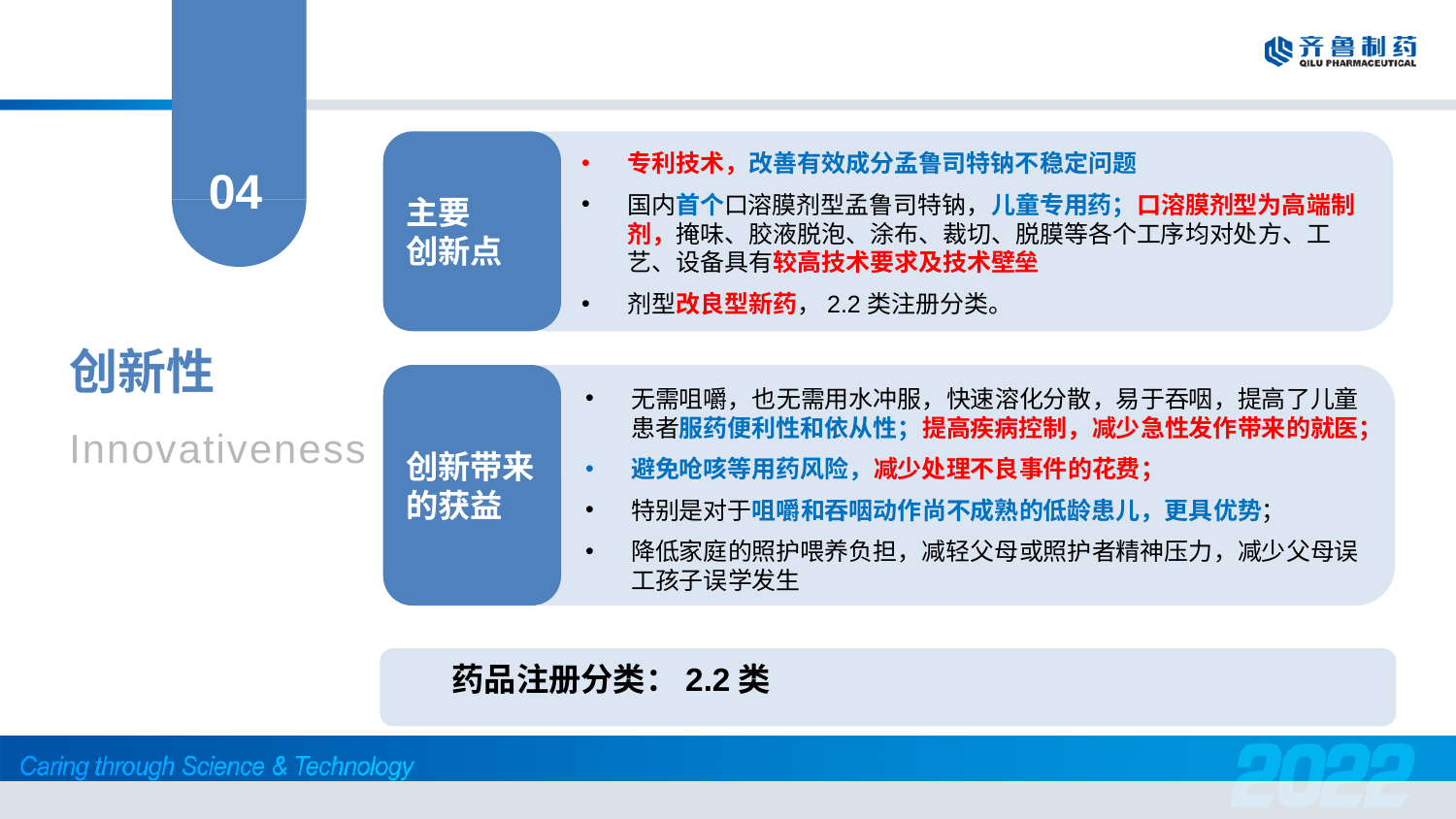

主要
创新点
专利技术，改善有效成分孟鲁司特钠不稳定问题
国内首个口溶膜剂型孟鲁司特钠，儿童专用药；口溶膜剂型为高端制剂，掩味、胶液脱泡、涂布、裁切、脱膜等各个工序均对处方、工艺、设备具有较高技术要求及技术壁垒
剂型改良型新药，2.2类注册分类。
04
创新性
Innovativeness
创新带来的获益
无需咀嚼，也无需用水冲服，快速溶化分散，易于吞咽，提高了儿童患者服药便利性和依从性；提高疾病控制，减少急性发作带来的就医；
避免呛咳等用药风险，减少处理不良事件的花费；
特别是对于咀嚼和吞咽动作尚不成熟的低龄患儿，更具优势；
降低家庭的照护喂养负担，减轻父母或照护者精神压力，减少父母误工孩子误学发生
药品注册分类：2.2类